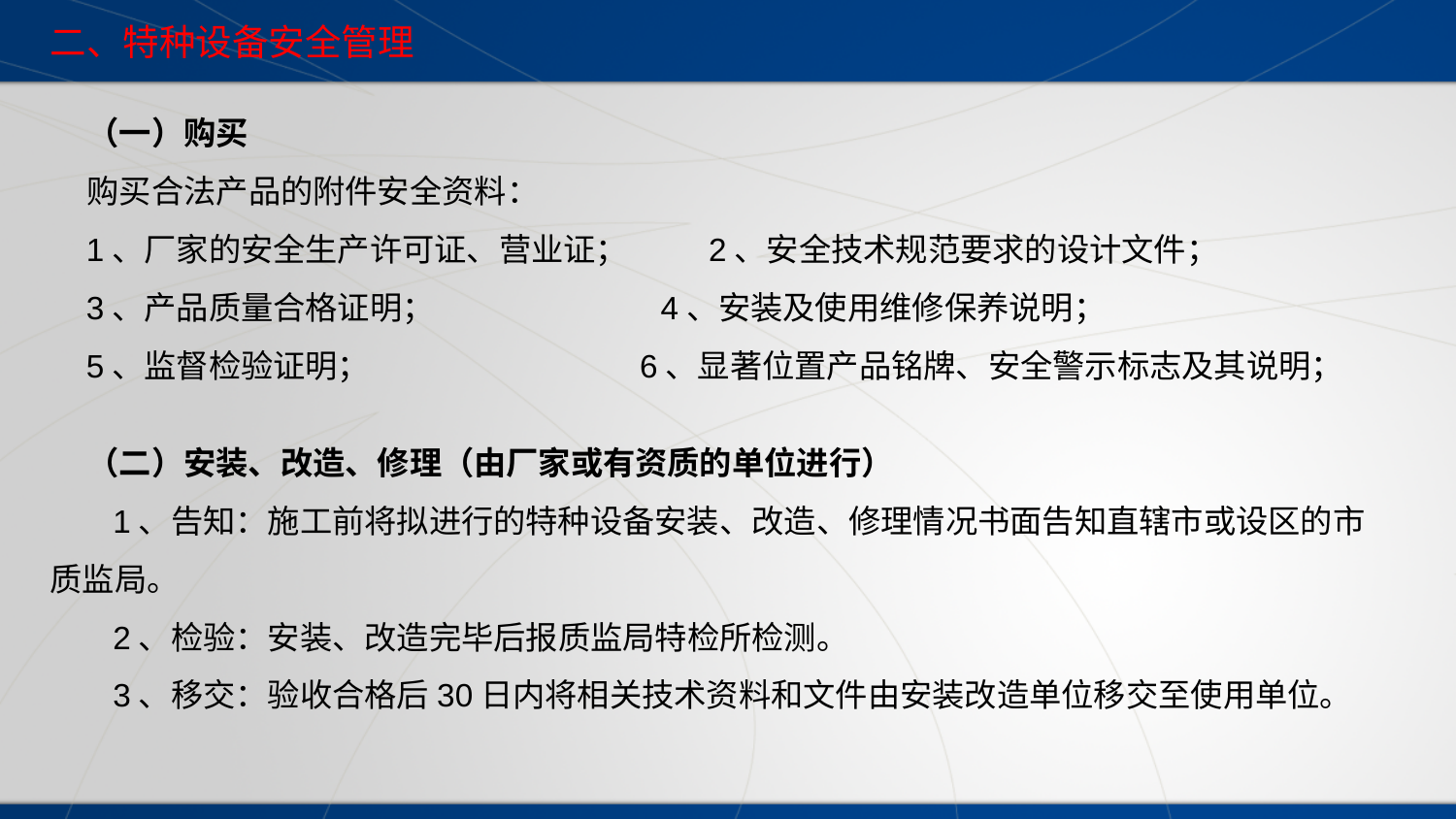

二、特种设备安全管理
    （一）购买
    购买合法产品的附件安全资料：
    1、厂家的安全生产许可证、营业证；          2、安全技术规范要求的设计文件；
    3、产品质量合格证明；                              4、安装及使用维修保养说明；
    5、监督检验证明；                                    6、显著位置产品铭牌、安全警示标志及其说明；
    （二）安装、改造、修理（由厂家或有资质的单位进行）
       1、告知：施工前将拟进行的特种设备安装、改造、修理情况书面告知直辖市或设区的市质监局。
       2、检验：安装、改造完毕后报质监局特检所检测。
       3、移交：验收合格后30日内将相关技术资料和文件由安装改造单位移交至使用单位。